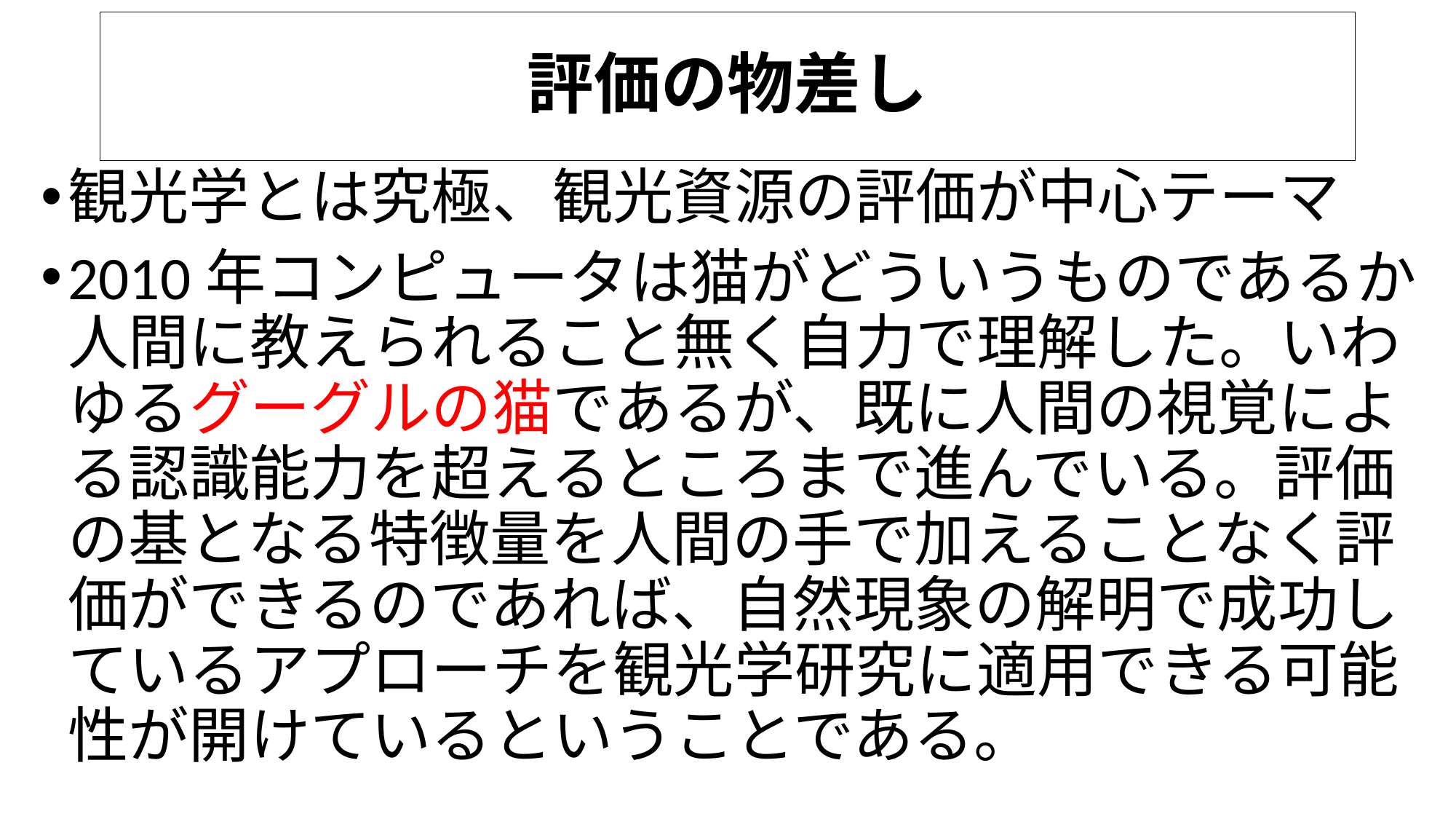

# 評価の物差し
観光学とは究極、観光資源の評価が中心テーマ
2010年コンピュータは猫がどういうものであるか人間に教えられること無く自力で理解した。いわゆるグーグルの猫であるが、既に人間の視覚による認識能力を超えるところまで進んでいる。評価の基となる特徴量を人間の手で加えることなく評価ができるのであれば、自然現象の解明で成功しているアプローチを観光学研究に適用できる可能性が開けているということである。